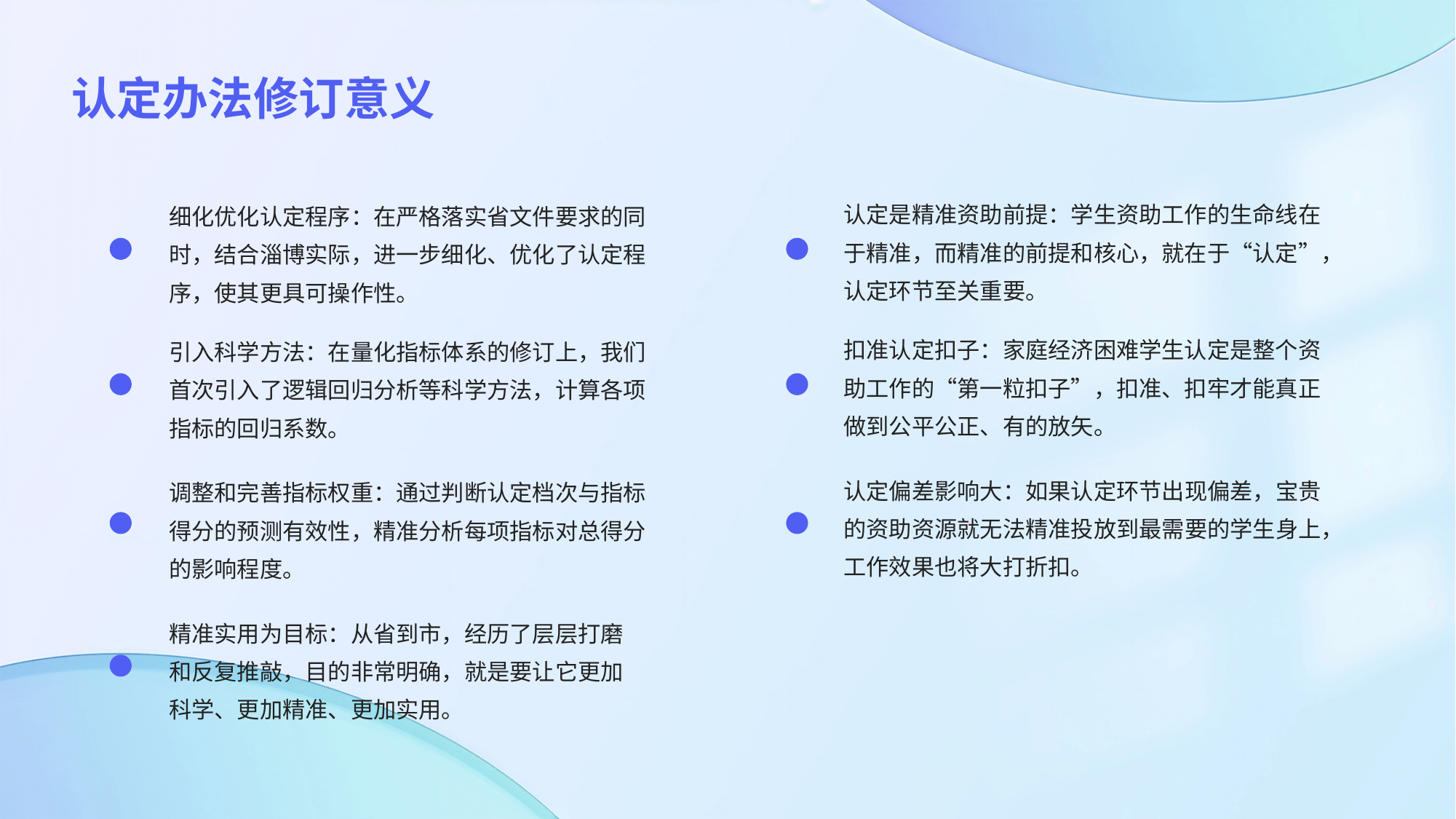

认定办法修订意义
认定是精准资助前提：学生资助工作的生命线在于精准，而精准的前提和核心，就在于“认定”，认定环节至关重要。
细化优化认定程序：在严格落实省文件要求的同时，结合淄博实际，进一步细化、优化了认定程序，使其更具可操作性。

扣准认定扣子：家庭经济困难学生认定是整个资助工作的“第一粒扣子”，扣准、扣牢才能真正做到公平公正、有的放矢。
引入科学方法：在量化指标体系的修订上，我们首次引入了逻辑回归分析等科学方法，计算各项指标的回归系数。

认定偏差影响大：如果认定环节出现偏差，宝贵的资助资源就无法精准投放到最需要的学生身上，工作效果也将大打折扣。
调整和完善指标权重：通过判断认定档次与指标得分的预测有效性，精准分析每项指标对总得分的影响程度。

精准实用为目标：从省到市，经历了层层打磨和反复推敲，目的非常明确，就是要让它更加科学、更加精准、更加实用。